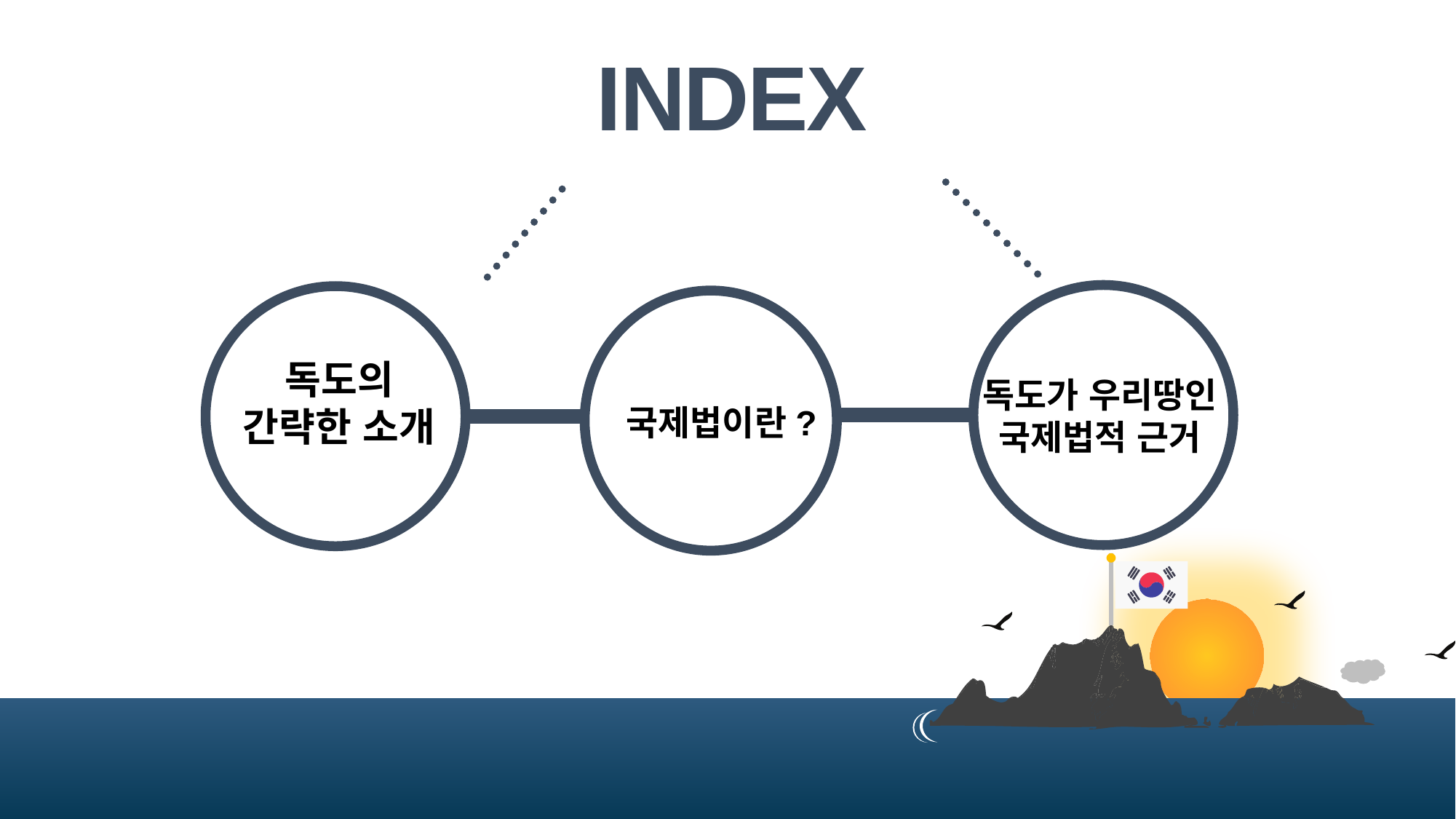

INDEX

독도의
간략한 소개

독도가 우리땅인
국제법적 근거
국제법이란?